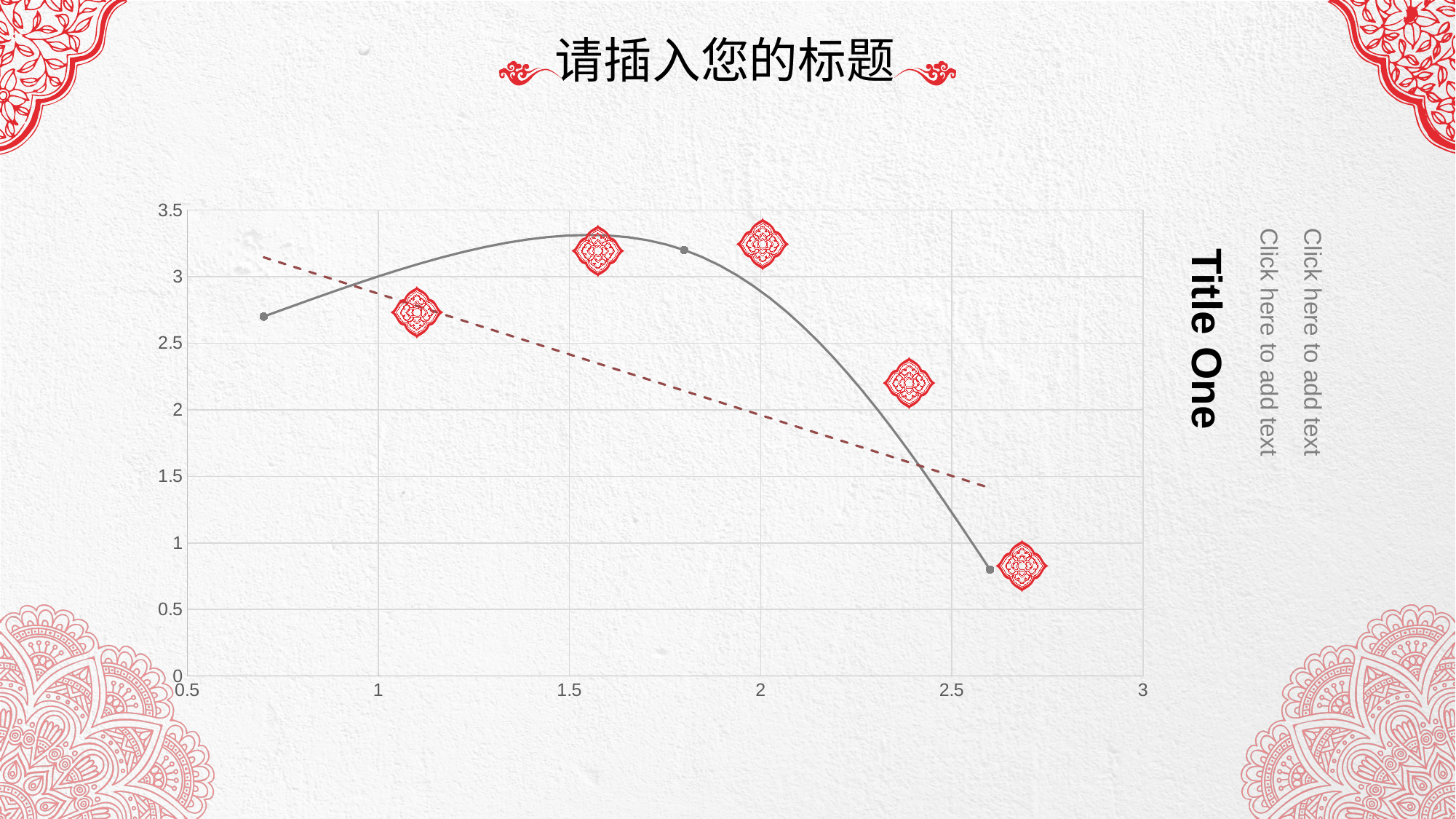

### Chart

| Category | Y 值 |
|---|---|
Title One
Click here to add text
Click here to add text